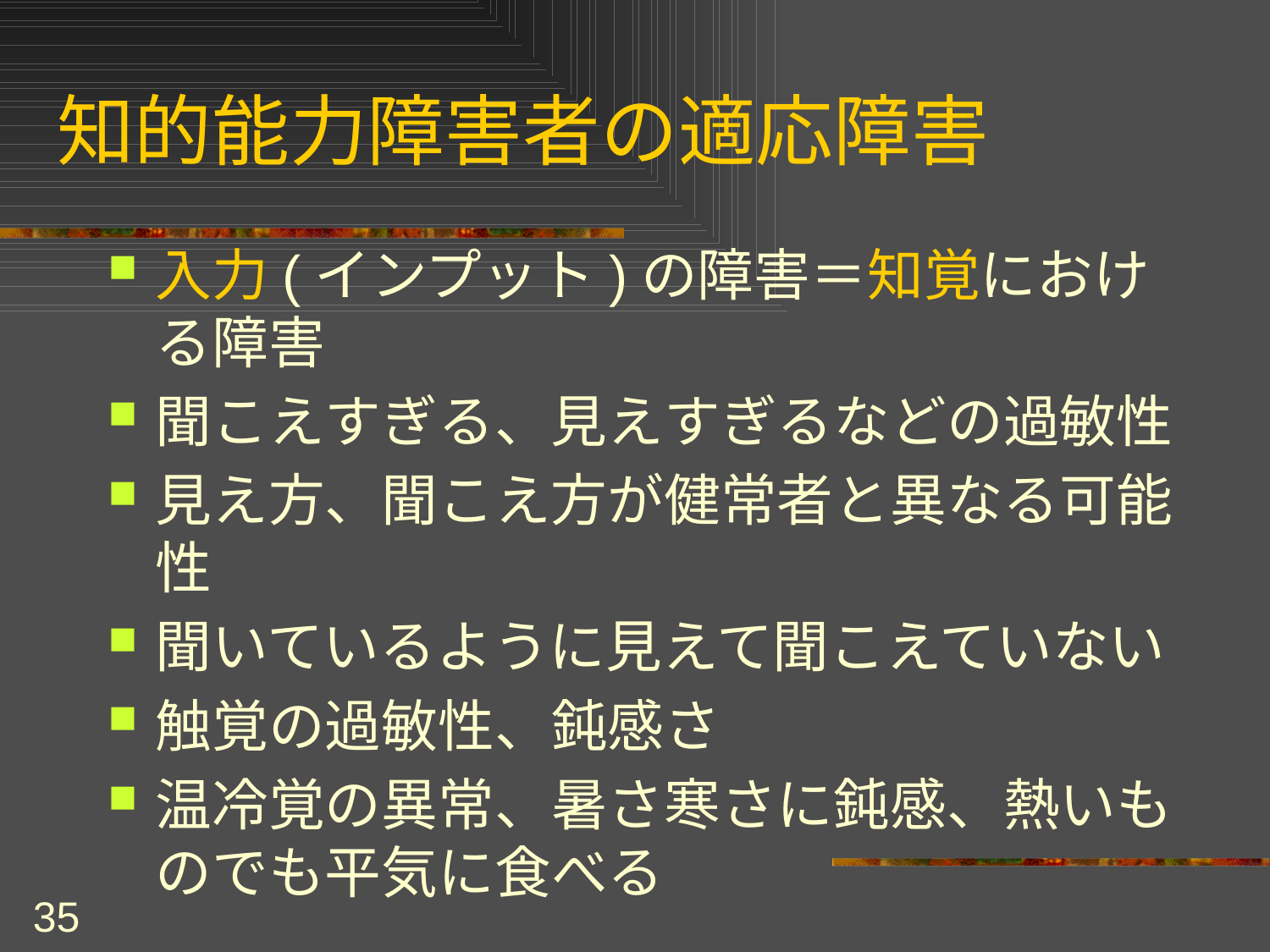

# 知的能力障害者の適応障害
入力(インプット)の障害＝知覚における障害
聞こえすぎる、見えすぎるなどの過敏性
見え方、聞こえ方が健常者と異なる可能性
聞いているように見えて聞こえていない
触覚の過敏性、鈍感さ
温冷覚の異常、暑さ寒さに鈍感、熱いものでも平気に食べる
35